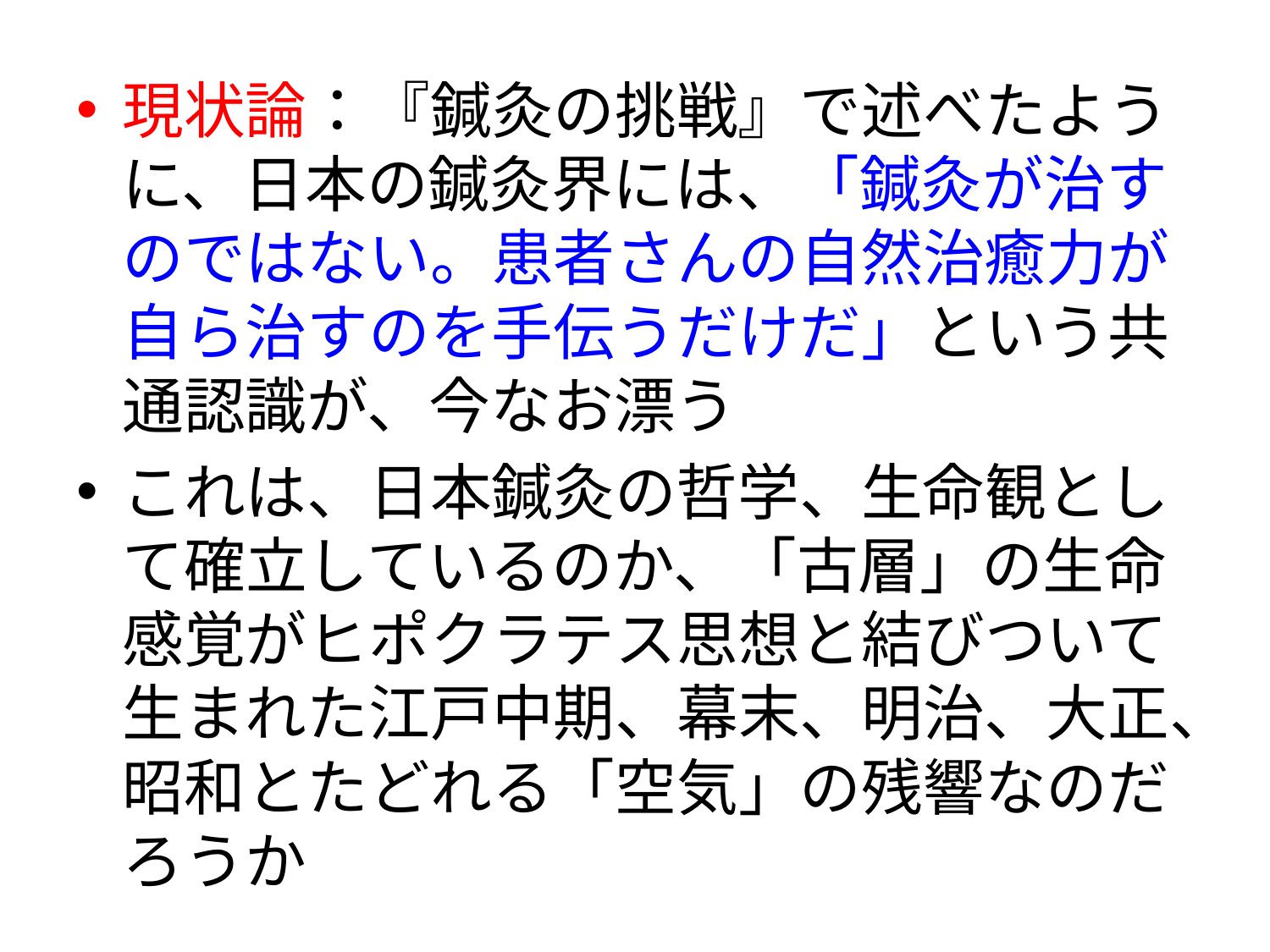

現状論：『鍼灸の挑戦』で述べたように、日本の鍼灸界には、「鍼灸が治すのではない。患者さんの自然治癒力が自ら治すのを手伝うだけだ」という共通認識が、今なお漂う
これは、日本鍼灸の哲学、生命観として確立しているのか、「古層」の生命感覚がヒポクラテス思想と結びついて生まれた江戸中期、幕末、明治、大正、昭和とたどれる「空気」の残響なのだろうか